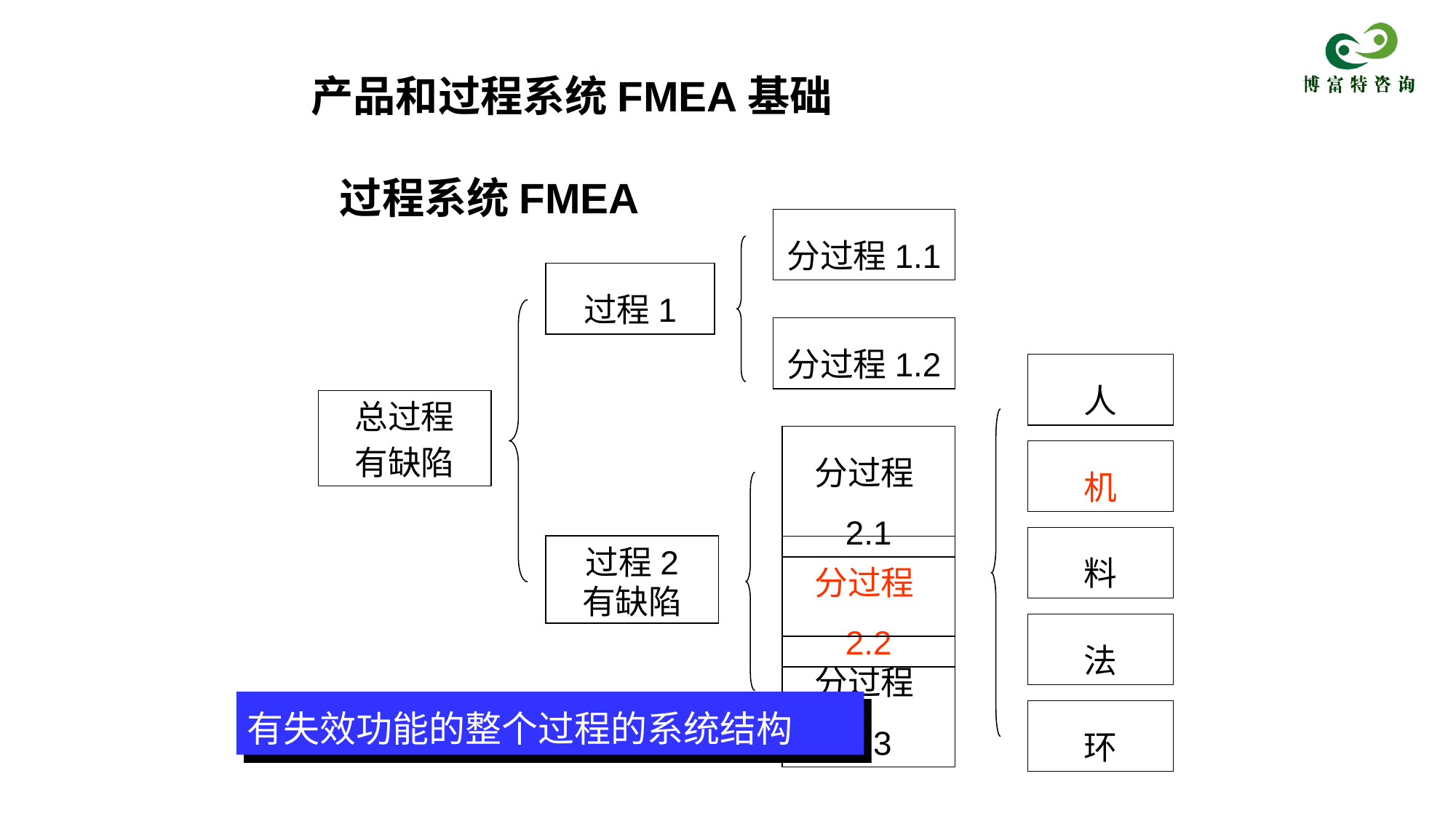

产品和过程系统FMEA基础
过程系统FMEA
分过程1.1

过程1

分过程1.2
人
总过程
有缺陷

分过程2.1
机

料
过程2
有缺陷
分过程2.2
法
分过程2.3
环
有失效功能的整个过程的系统结构